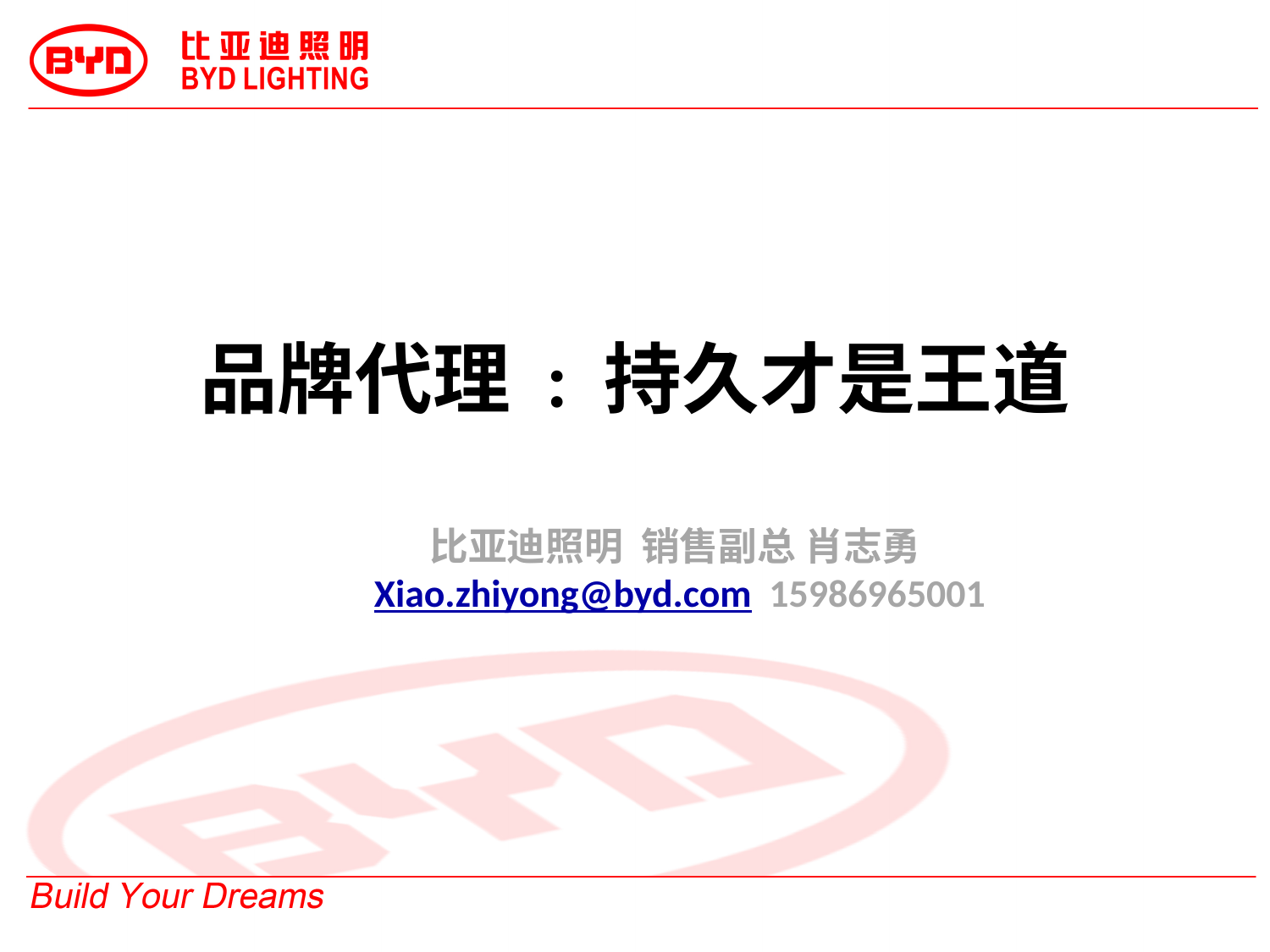

# 品牌代理 : 持久才是王道
比亚迪照明  销售副总 肖志勇
Xiao.zhiyong@byd.com  15986965001